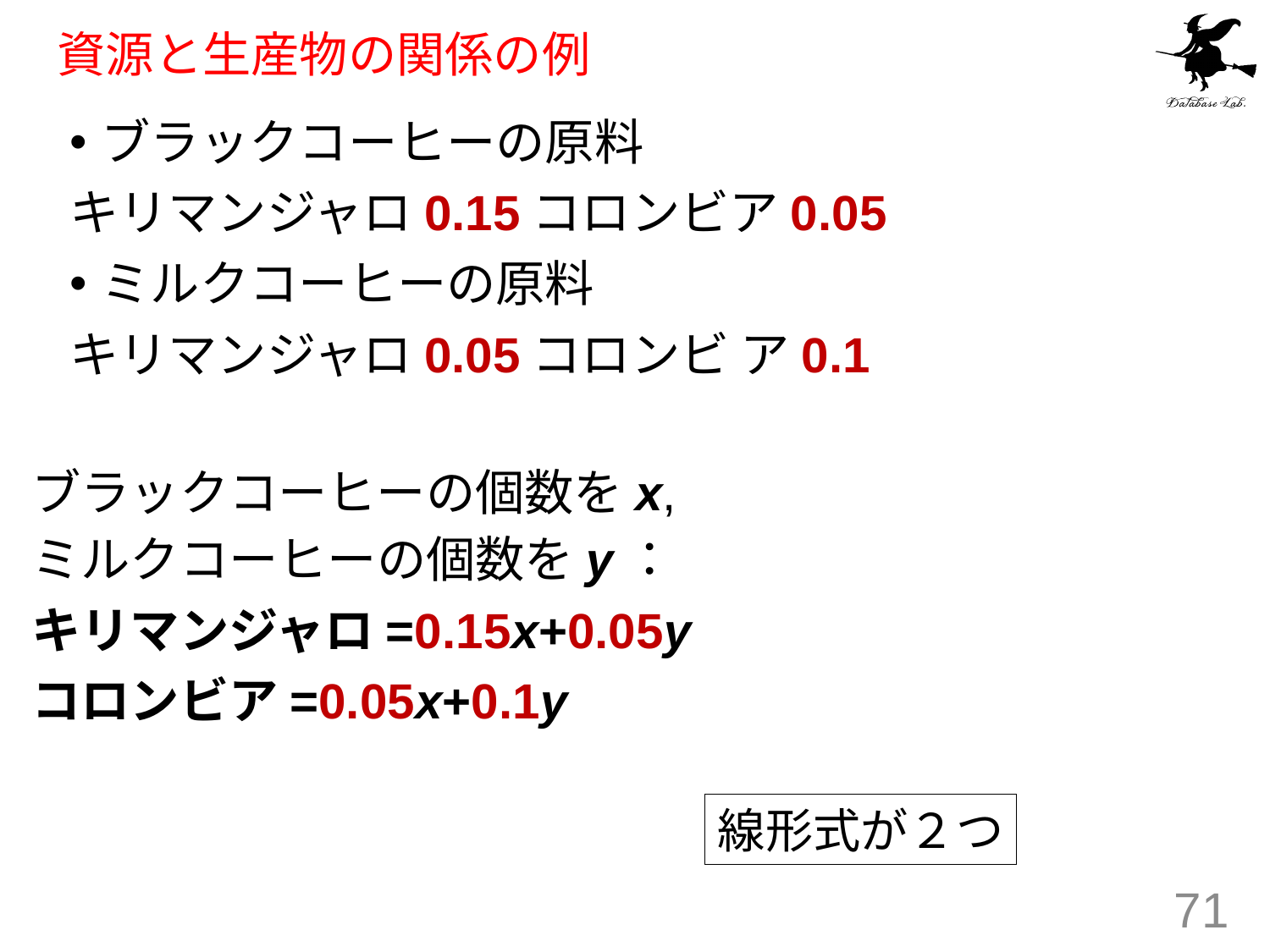

# 資源と生産物の関係の例
ブラックコーヒーの原料
キリマンジャロ0.15コロンビア0.05
ミルクコーヒーの原料
キリマンジャロ0.05コロンビ ア0.1

ブラックコーヒーの個数をx,
ミルクコーヒーの個数をy：
キリマンジャロ=0.15x+0.05y
コロンビア=0.05x+0.1y

線形式が２つ
71